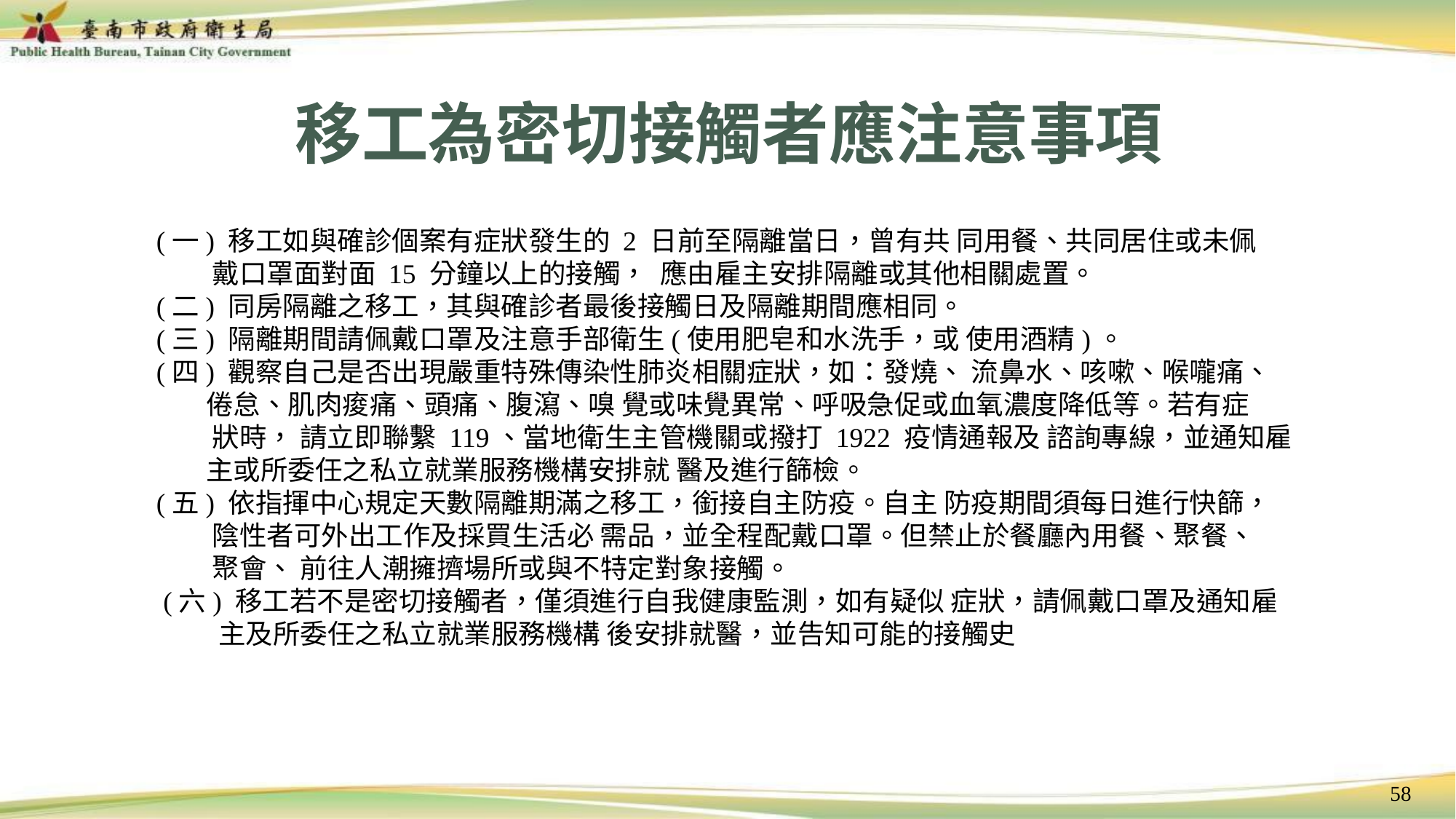

# 移工為密切接觸者應注意事項
(一) 移工如與確診個案有症狀發生的 2 日前至隔離當日，曾有共 同用餐、共同居住或未佩
        戴口罩面對面 15 分鐘以上的接觸，  應由雇主安排隔離或其他相關處置。
(二) 同房隔離之移工，其與確診者最後接觸日及隔離期間應相同。
(三) 隔離期間請佩戴口罩及注意手部衛生(使用肥皂和水洗手，或 使用酒精)。
(四) 觀察自己是否出現嚴重特殊傳染性肺炎相關症狀，如：發燒、 流鼻水、咳嗽、喉嚨痛、
       倦怠、肌肉痠痛、頭痛、腹瀉、嗅 覺或味覺異常、呼吸急促或血氧濃度降低等。若有症
        狀時， 請立即聯繫 119、當地衛生主管機關或撥打 1922 疫情通報及 諮詢專線，並通知雇
       主或所委任之私立就業服務機構安排就 醫及進行篩檢。
(五) 依指揮中心規定天數隔離期滿之移工，銜接自主防疫。自主 防疫期間須每日進行快篩，
        陰性者可外出工作及採買生活必 需品，並全程配戴口罩。但禁止於餐廳內用餐、聚餐、
        聚會、 前往人潮擁擠場所或與不特定對象接觸。
 (六) 移工若不是密切接觸者，僅須進行自我健康監測，如有疑似 症狀，請佩戴口罩及通知雇
         主及所委任之私立就業服務機構 後安排就醫，並告知可能的接觸史
58